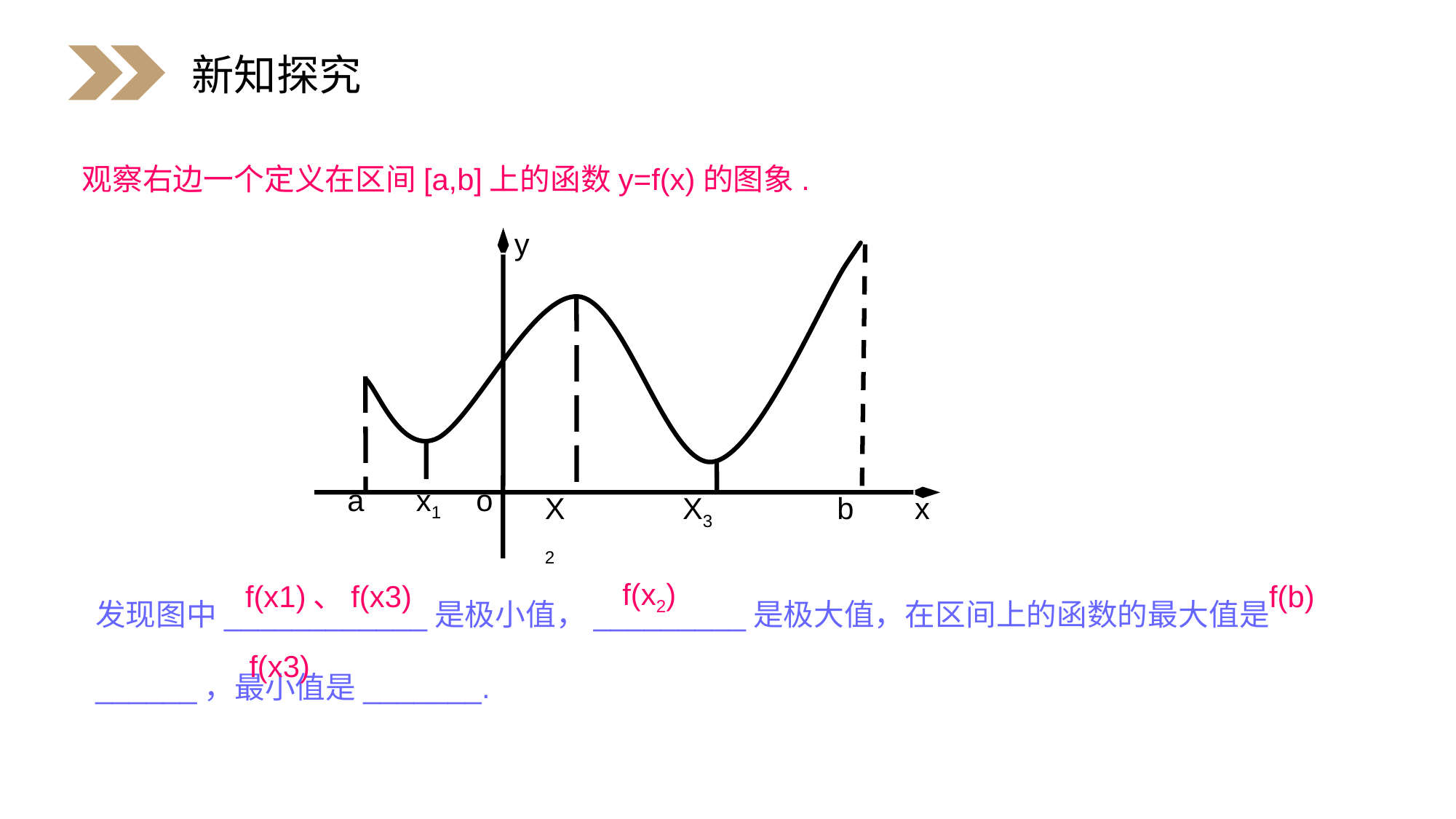

新知探究
    观察右边一个定义在区间[a,b]上的函数y=f(x)的图象.
y

a
x1
o
X2
X3
b
x

发现图中____________是极小值，_________是极大值，在区间上的函数的最大值是______，最小值是_______.
f(x2)
f(x1)、f(x3)
f(b)
f(x3)